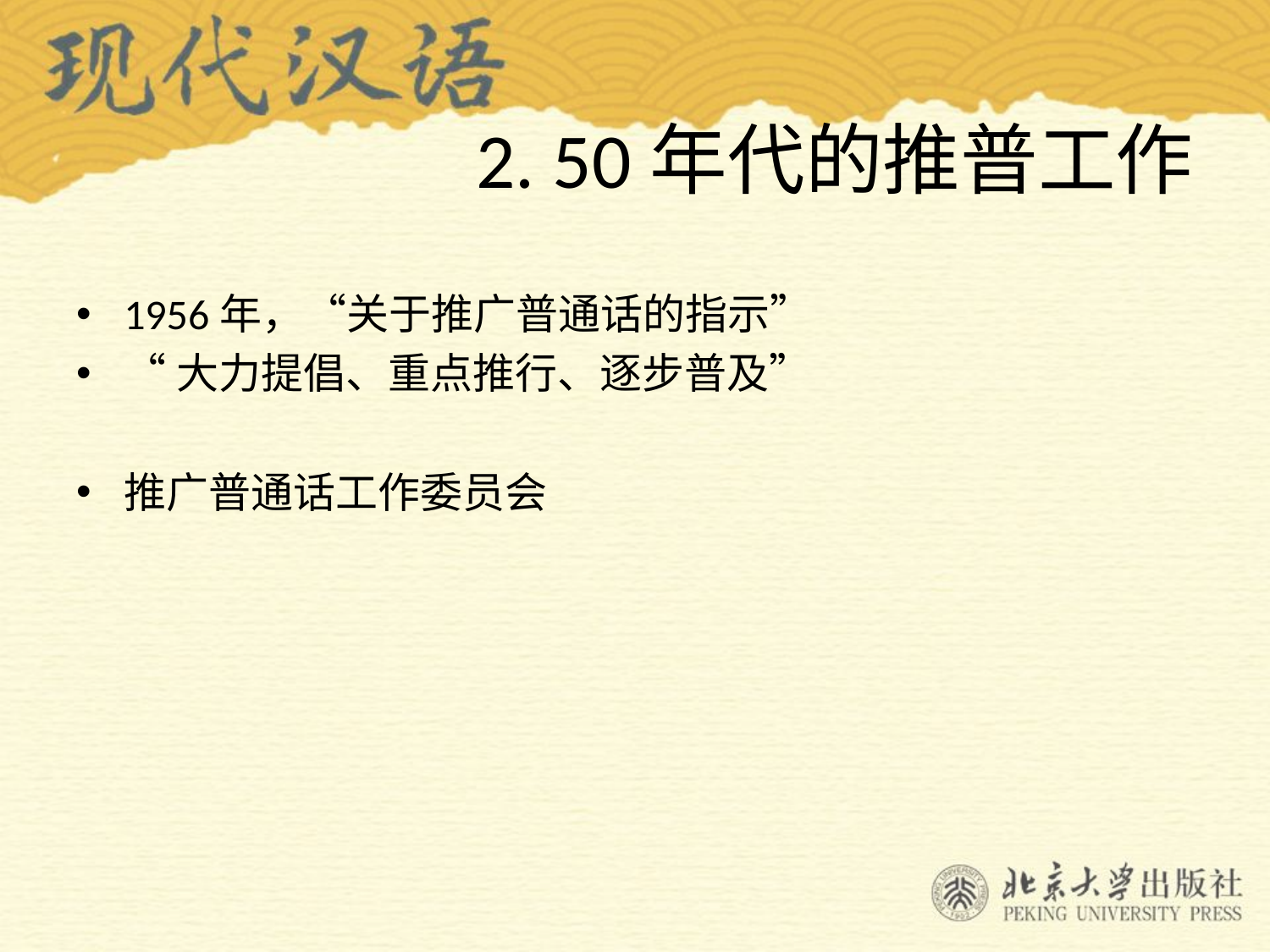

# 2. 50年代的推普工作

1956年，“关于推广普通话的指示”
“大力提倡、重点推行、逐步普及”

推广普通话工作委员会